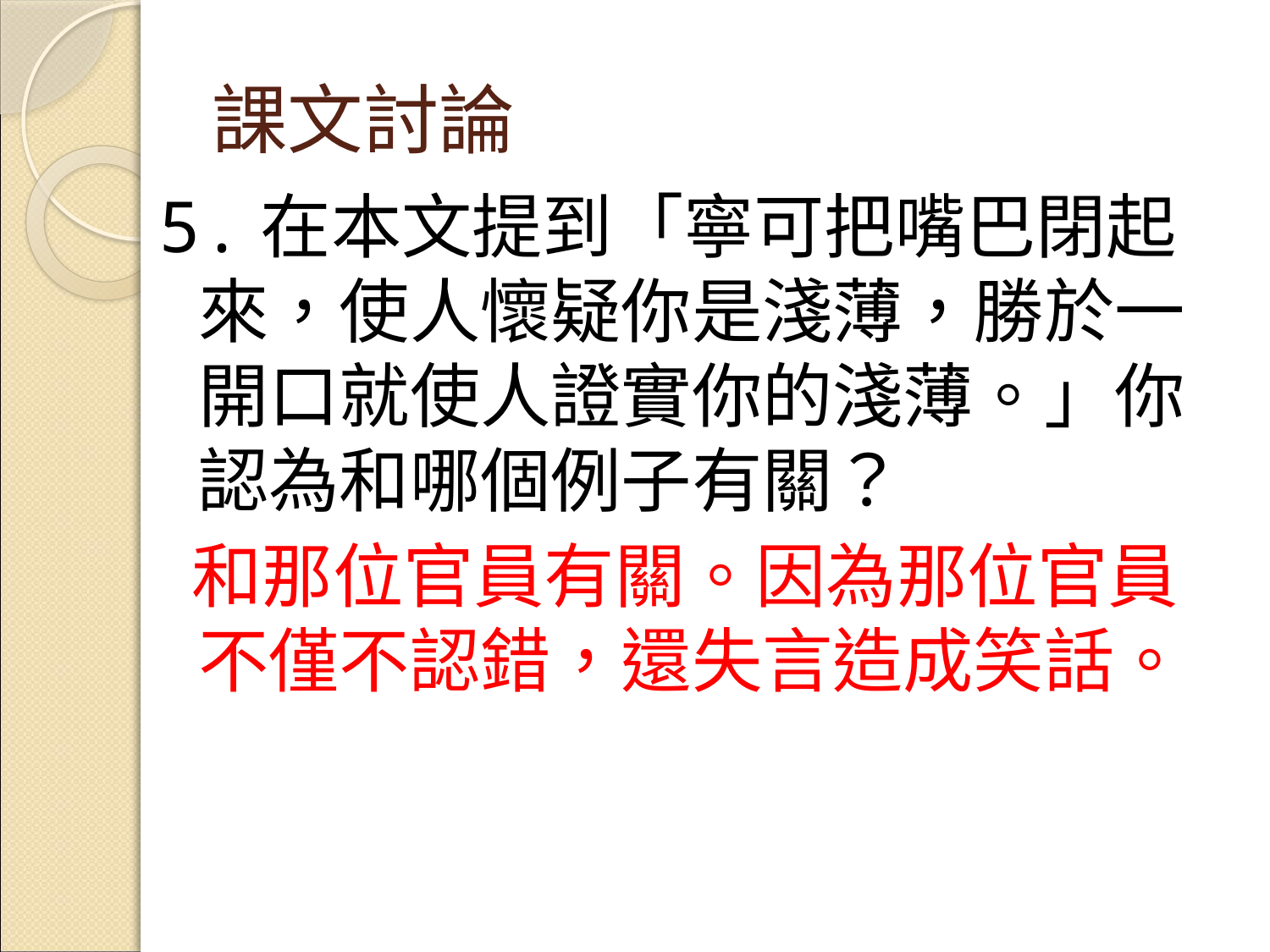

課文討論
5.在本文提到「寧可把嘴巴閉起來，使人懷疑你是淺薄，勝於一開口就使人證實你的淺薄。」你認為和哪個例子有關？
 和那位官員有關。因為那位官員不僅不認錯，還失言造成笑話。